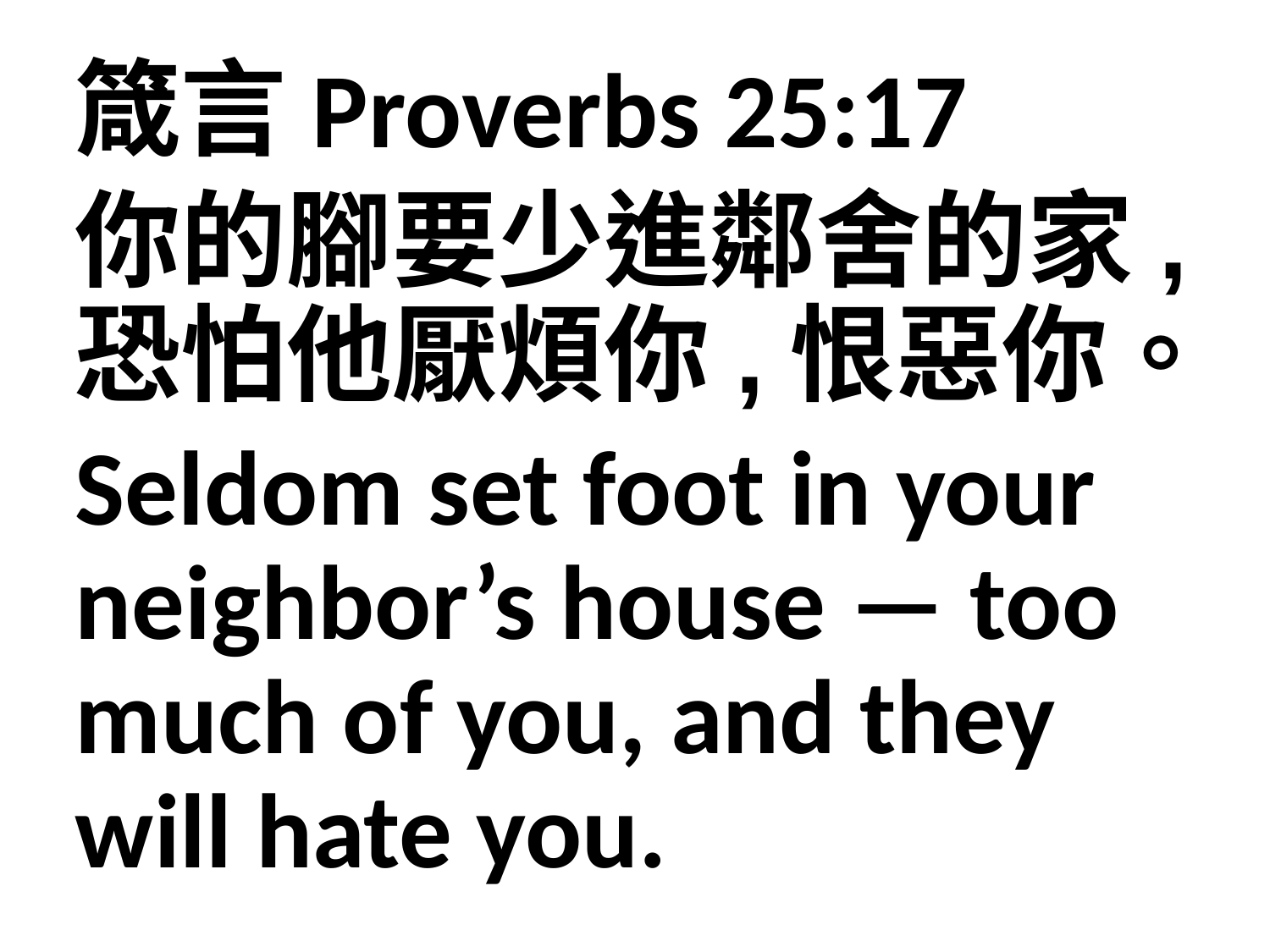

箴言Proverbs 25:17
你的腳要少進鄰舍的家,恐怕他厭煩你,恨惡你。
Seldom set foot in your neighbor’s house — too much of you, and they will hate you.